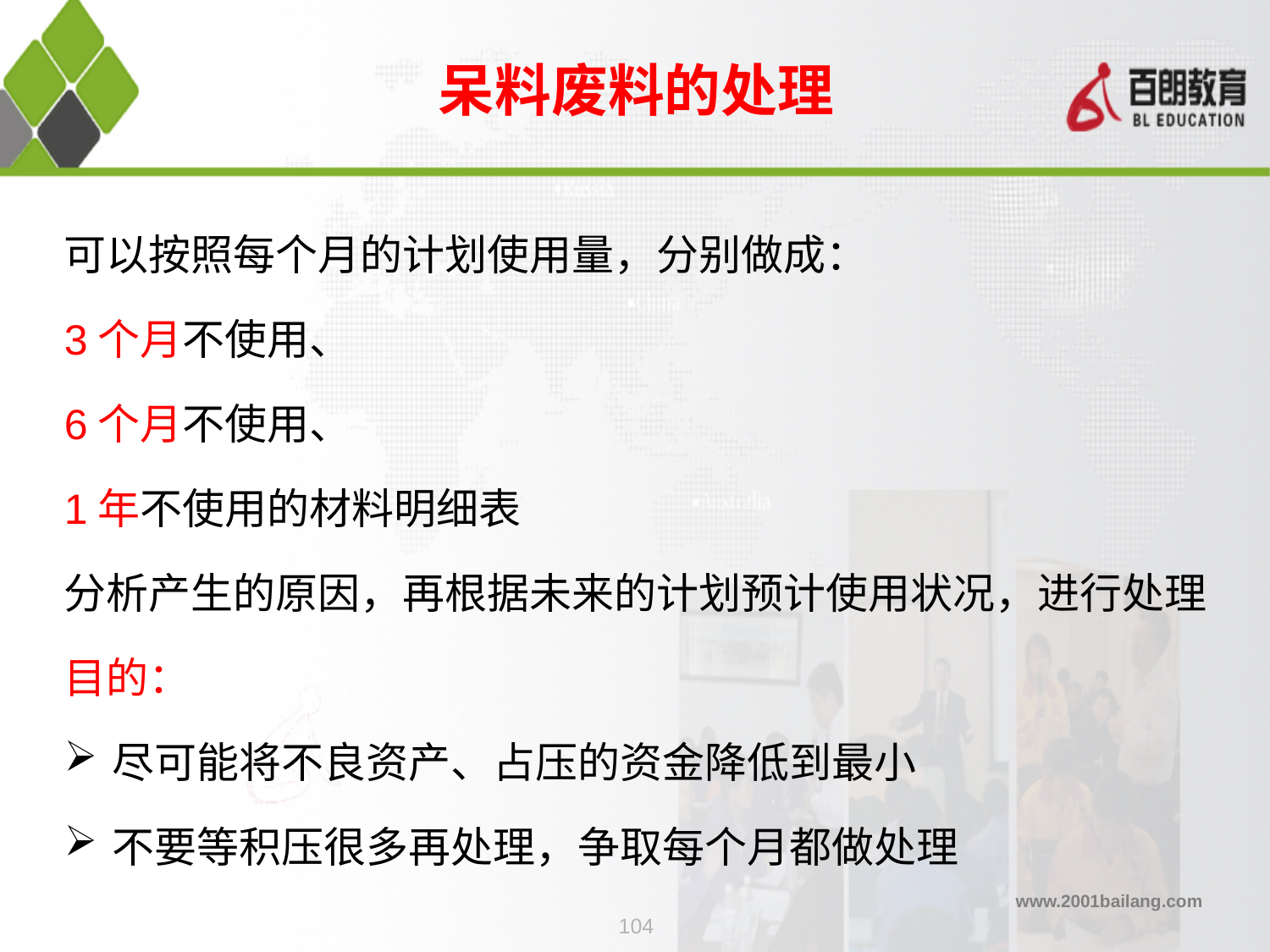

# 呆料废料的处理
可以按照每个月的计划使用量，分别做成：
3个月不使用、
6个月不使用、
1年不使用的材料明细表
分析产生的原因，再根据未来的计划预计使用状况，进行处理
目的：
尽可能将不良资产、占压的资金降低到最小
不要等积压很多再处理，争取每个月都做处理
104